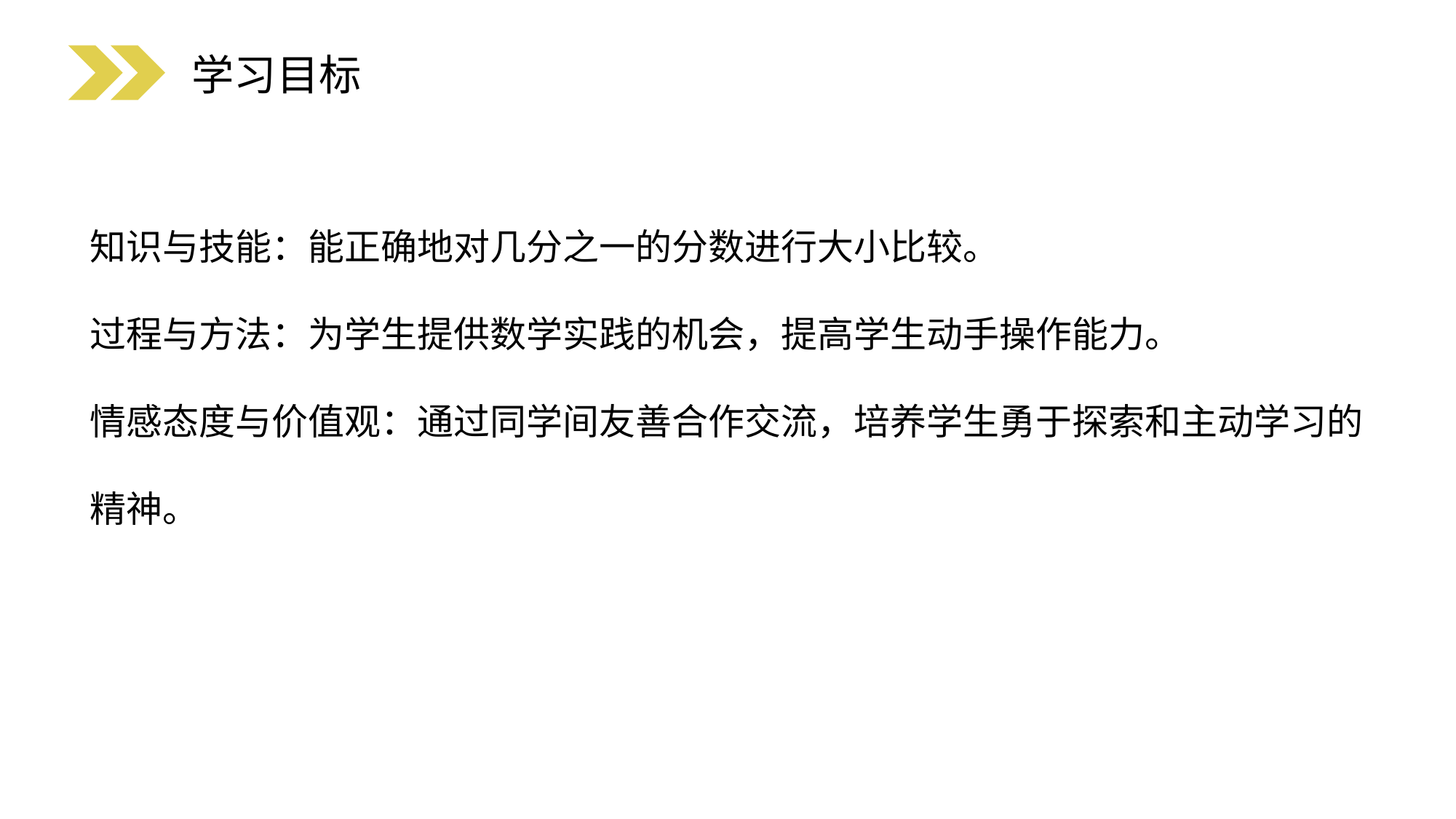

学习目标
知识与技能：能正确地对几分之一的分数进行大小比较。
过程与方法：为学生提供数学实践的机会，提高学生动手操作能力。
情感态度与价值观：通过同学间友善合作交流，培养学生勇于探索和主动学习的精神。